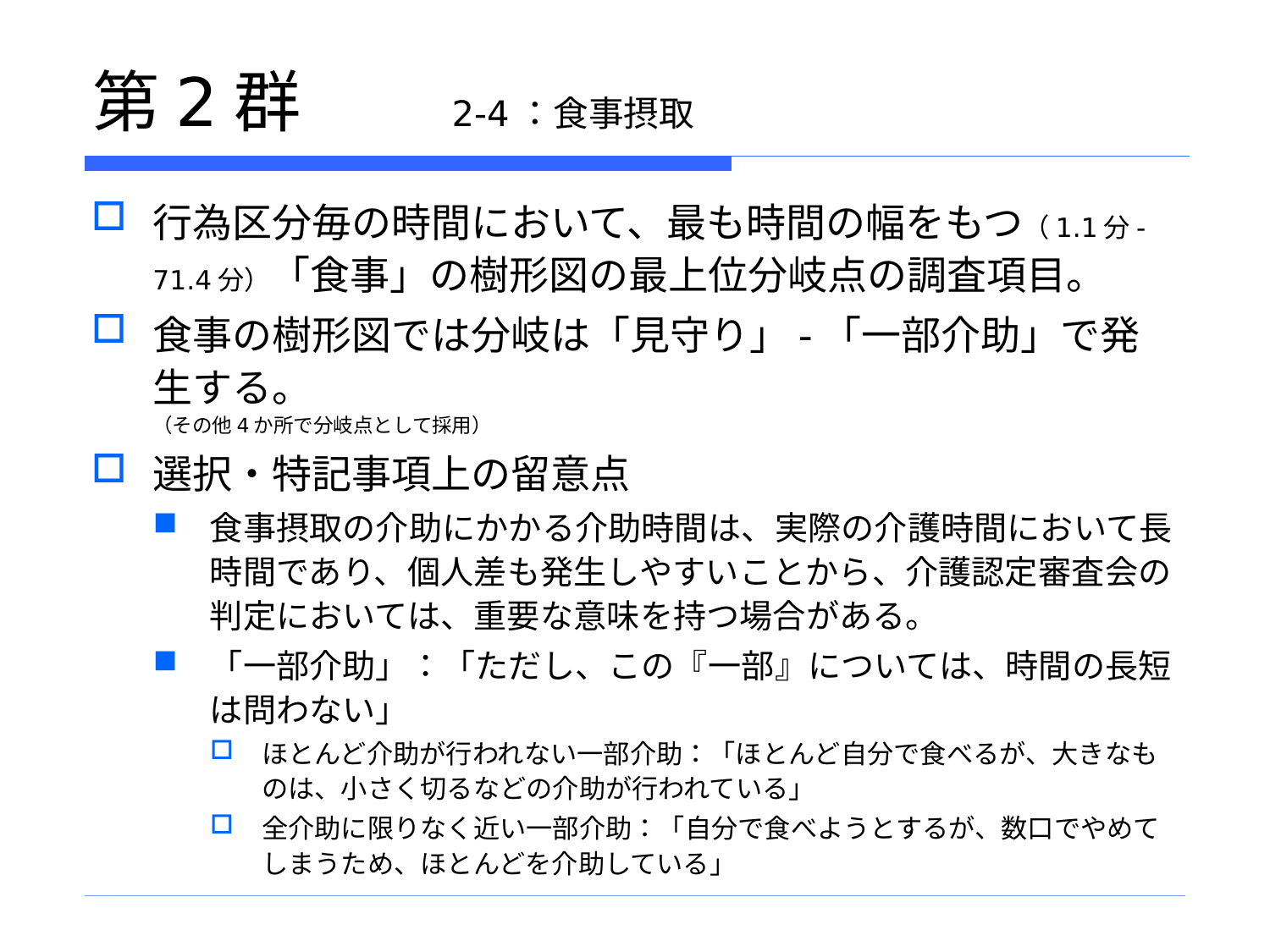

# 第2群　　2-4：食事摂取
行為区分毎の時間において、最も時間の幅をもつ（1.1分-71.4分）「食事」の樹形図の最上位分岐点の調査項目。
食事の樹形図では分岐は「見守り」-「一部介助」で発生する。
（その他4か所で分岐点として採用）
選択・特記事項上の留意点
食事摂取の介助にかかる介助時間は、実際の介護時間において長時間であり、個人差も発生しやすいことから、介護認定審査会の判定においては、重要な意味を持つ場合がある。
「一部介助」：「ただし、この『一部』については、時間の長短は問わない」
ほとんど介助が行われない一部介助：「ほとんど自分で食べるが、大きなものは、小さく切るなどの介助が行われている」
全介助に限りなく近い一部介助：「自分で食べようとするが、数口でやめてしまうため、ほとんどを介助している」